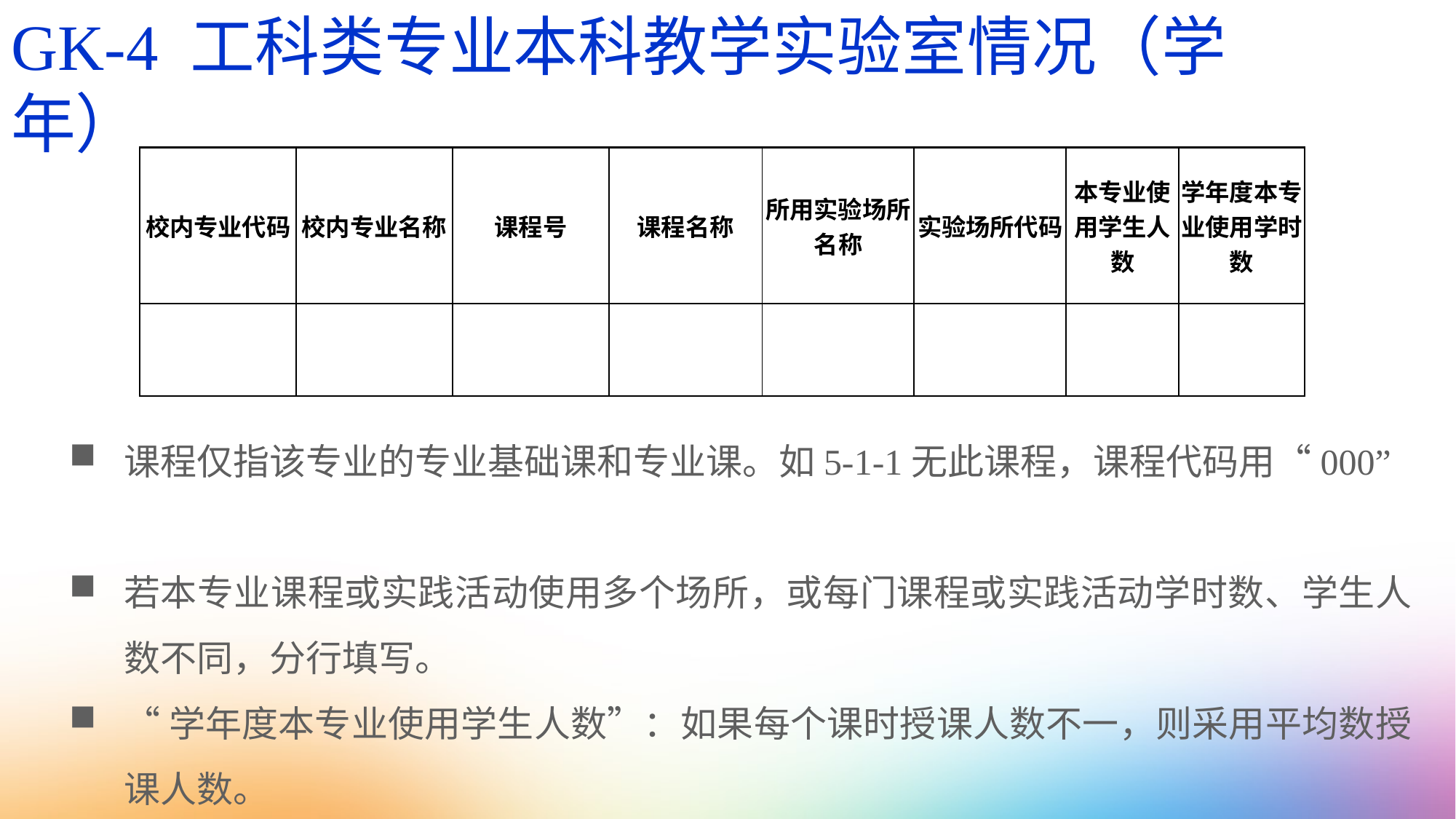

GK-4 工科类专业本科教学实验室情况（学年）
| 校内专业代码 | 校内专业名称 | 课程号 | 课程名称 | 所用实验场所 名称 | 实验场所代码 | 本专业使用学生人数 | 学年度本专业使用学时数 |
| --- | --- | --- | --- | --- | --- | --- | --- |
|  |  |  |  |  |  |  |  |
课程仅指该专业的专业基础课和专业课。如5-1-1无此课程，课程代码用“000”

若本专业课程或实践活动使用多个场所，或每门课程或实践活动学时数、学生人数不同，分行填写。
“学年度本专业使用学生人数”：如果每个课时授课人数不一，则采用平均数授课人数。